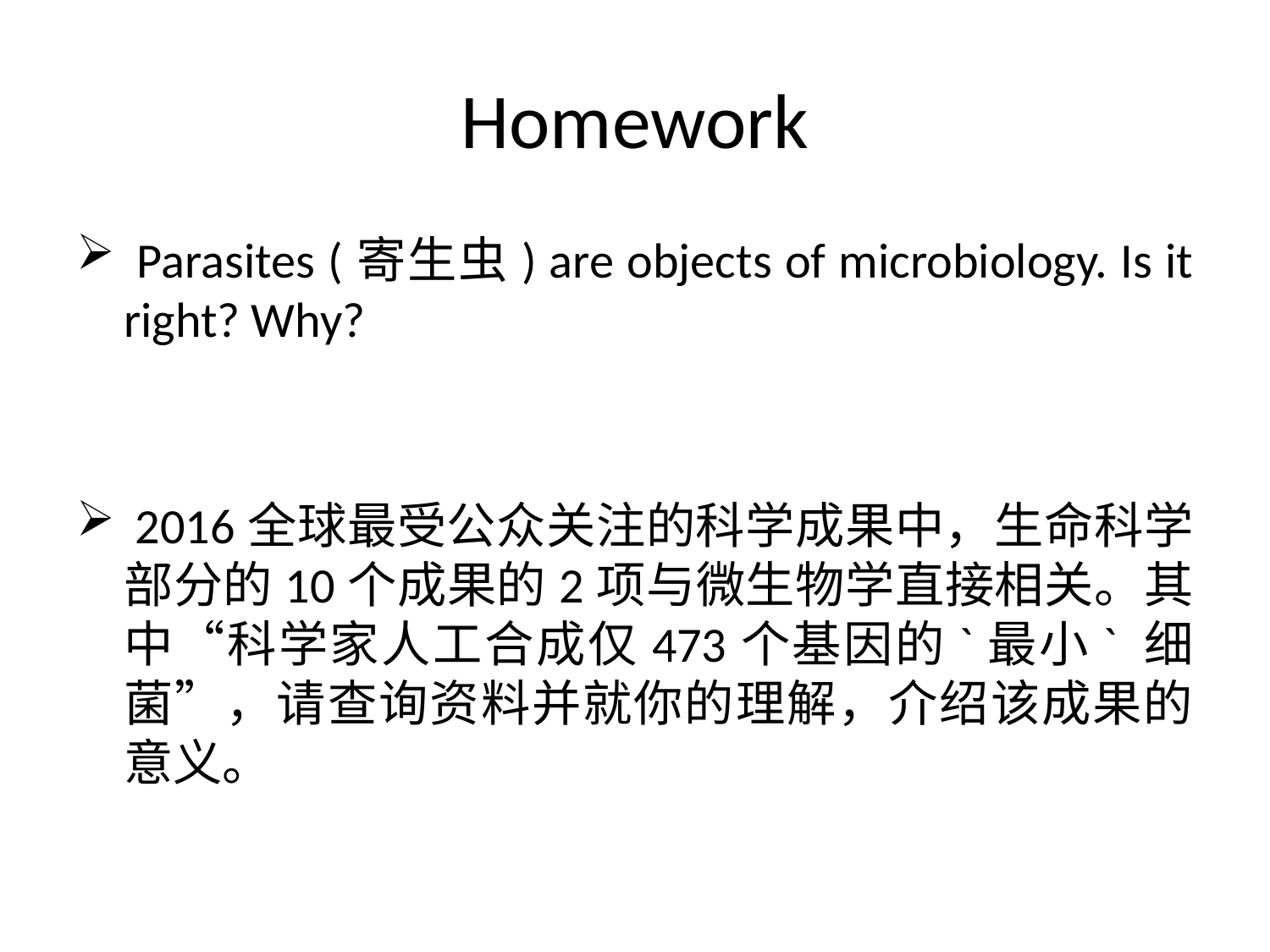

# Homework
 Parasites (寄生虫) are objects of microbiology. Is it right? Why?

 2016全球最受公众关注的科学成果中，生命科学部分的10个成果的2项与微生物学直接相关。其中“科学家人工合成仅473个基因的`最小` 细菌”，请查询资料并就你的理解，介绍该成果的意义。